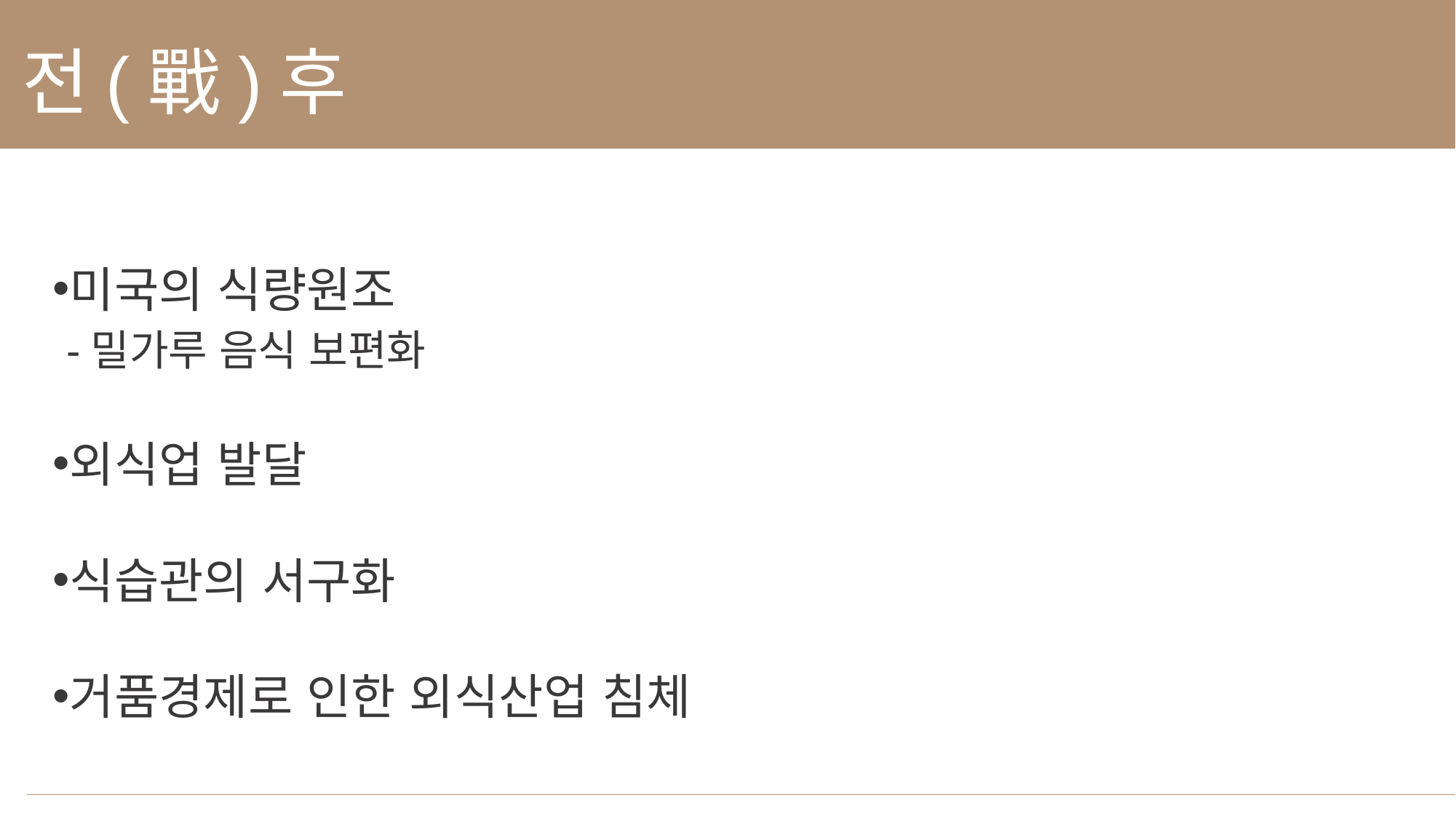

전(戰)후
미국의 식량원조
 -밀가루 음식 보편화

외식업 발달

식습관의 서구화

거품경제로 인한 외식산업 침체